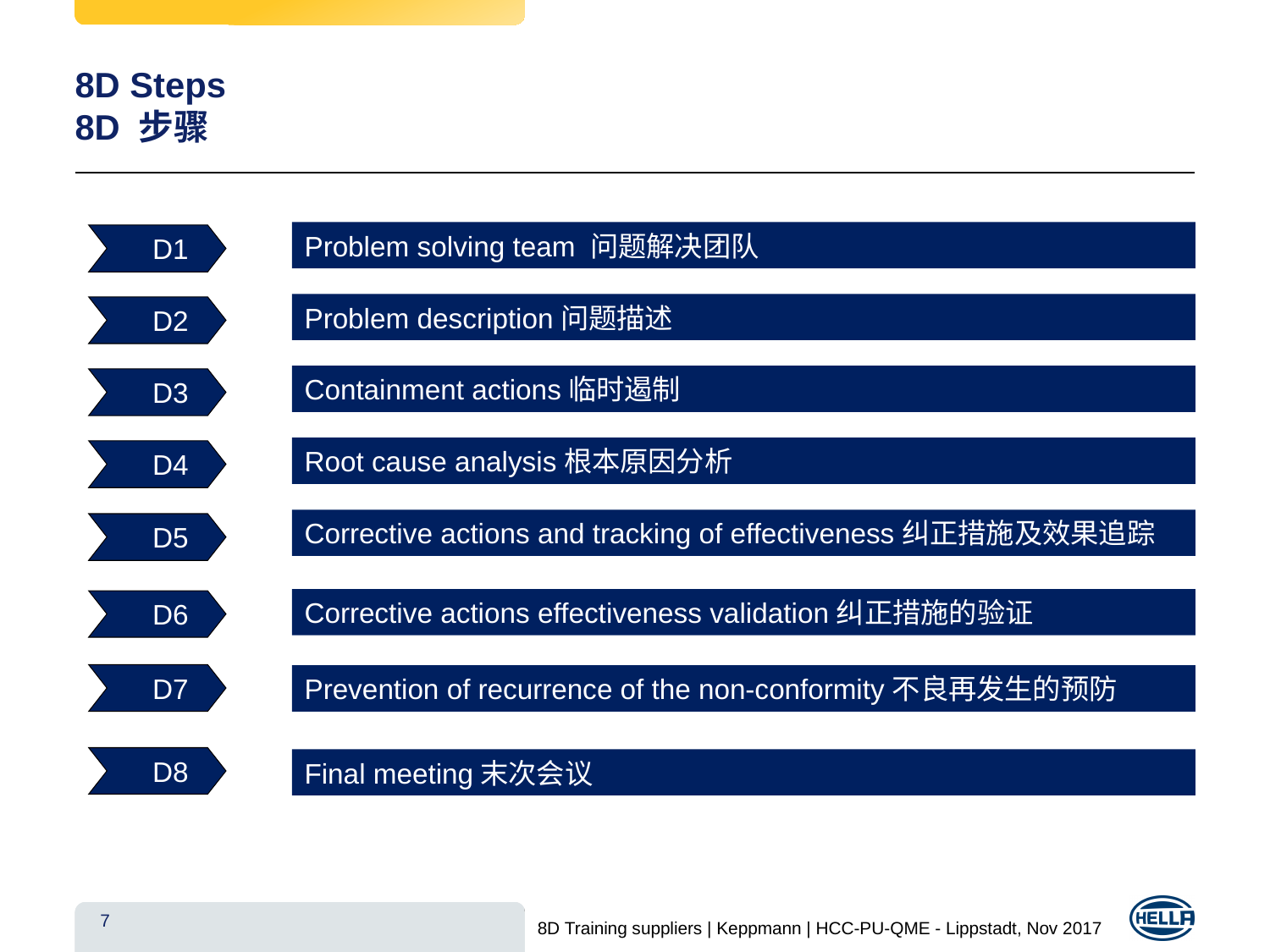

# 8D Steps 8D 步骤
Problem solving team 问题解决团队
D1
Problem description问题描述
D2
Containment actions临时遏制
D3
Root cause analysis根本原因分析
D4
Corrective actions and tracking of effectiveness纠正措施及效果追踪
D5
Corrective actions effectiveness validation纠正措施的验证
D6
D7
Prevention of recurrence of the non-conformity不良再发生的预防
D8
Final meeting末次会议
7